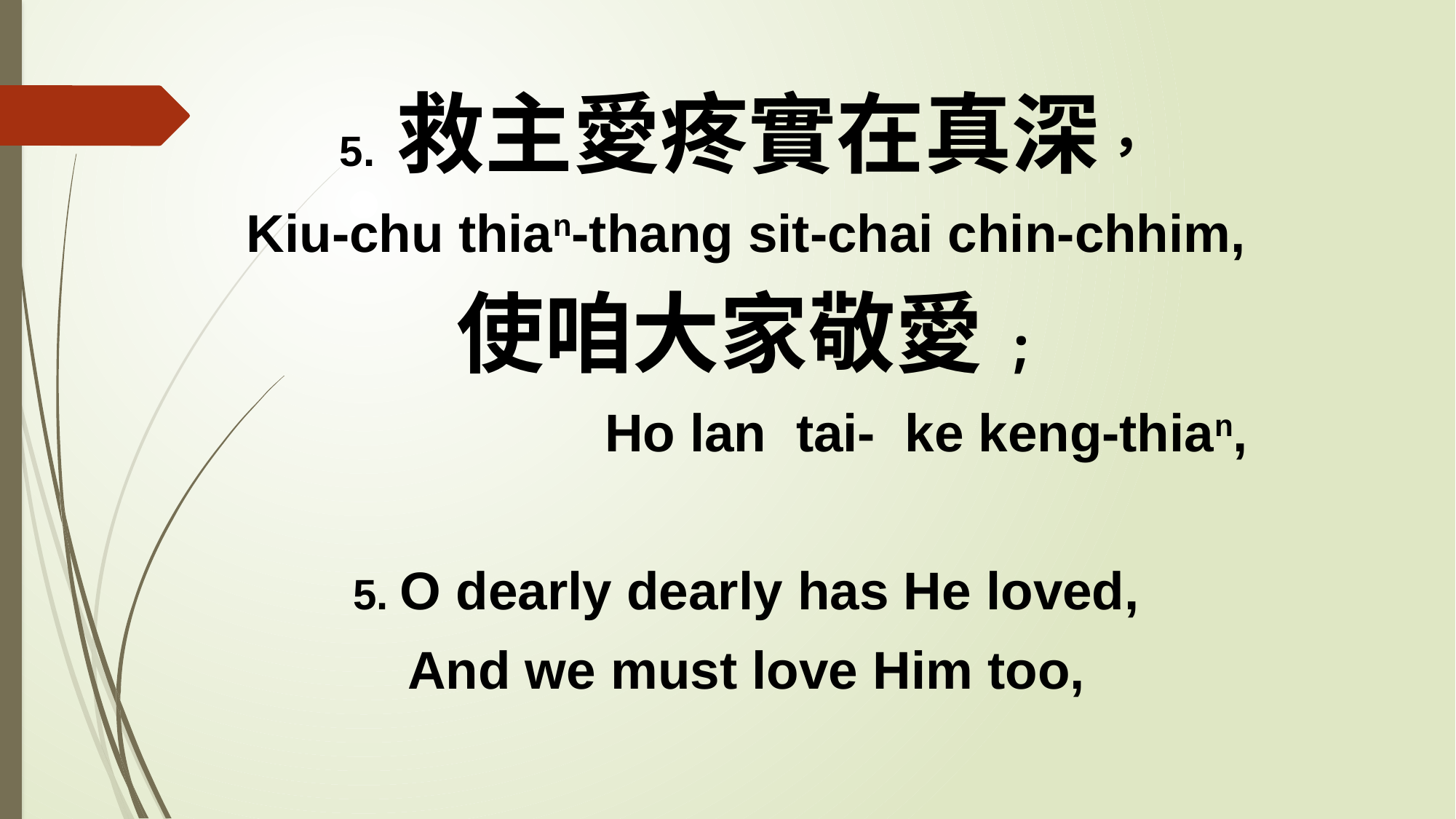

5. 救主愛疼實在真深，
Kiu-chu thian-thang sit-chai chin-chhim,
使咱大家敬愛;
                                  Ho lan  tai-  ke keng-thian,

5. O dearly dearly has He loved,
And we must love Him too,